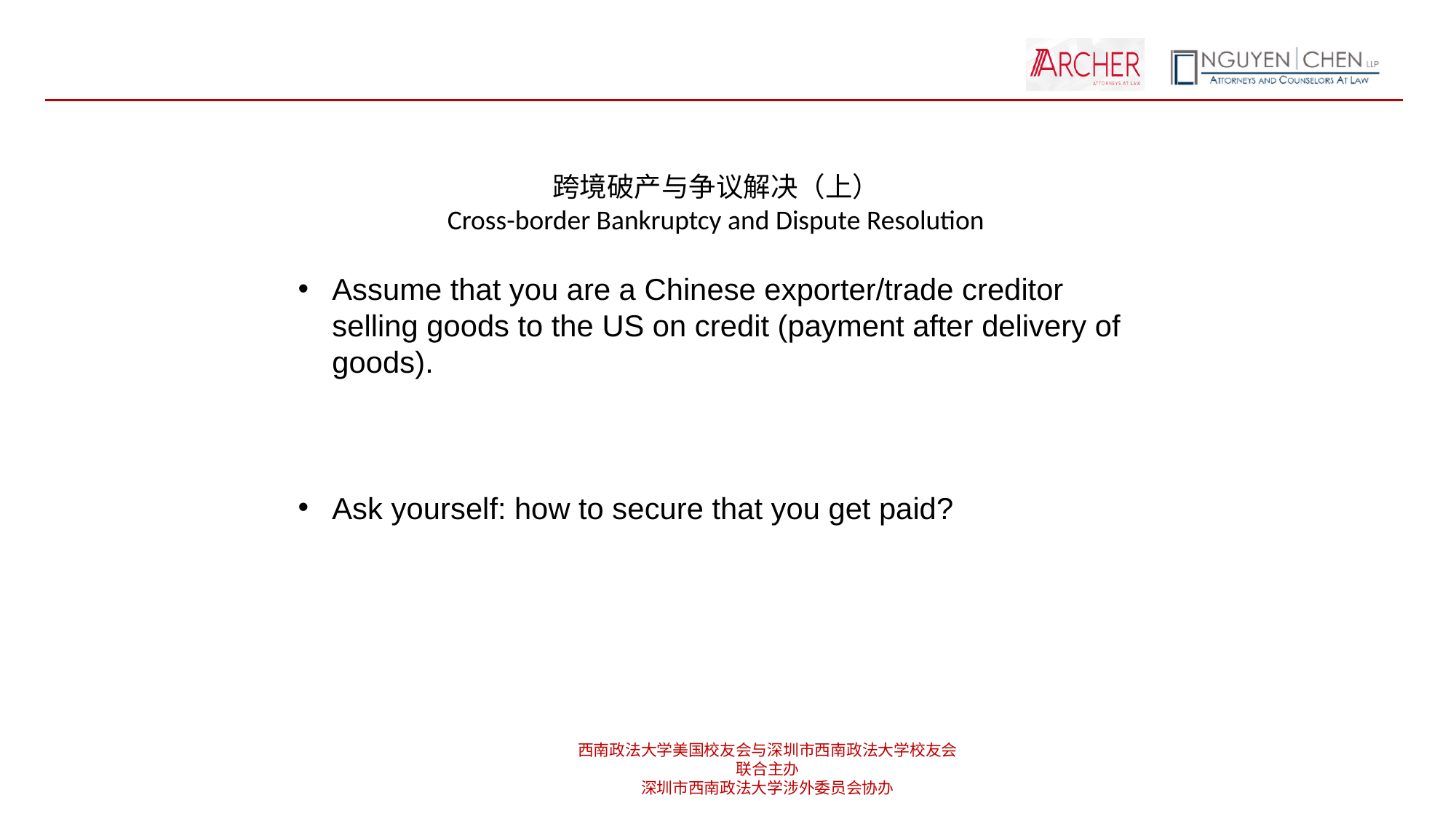

跨境破产与争议解决（上）
Cross-border Bankruptcy and Dispute Resolution

Assume that you are a Chinese exporter/trade creditor selling goods to the US on credit (payment after delivery of goods).

Ask yourself: how to secure that you get paid?